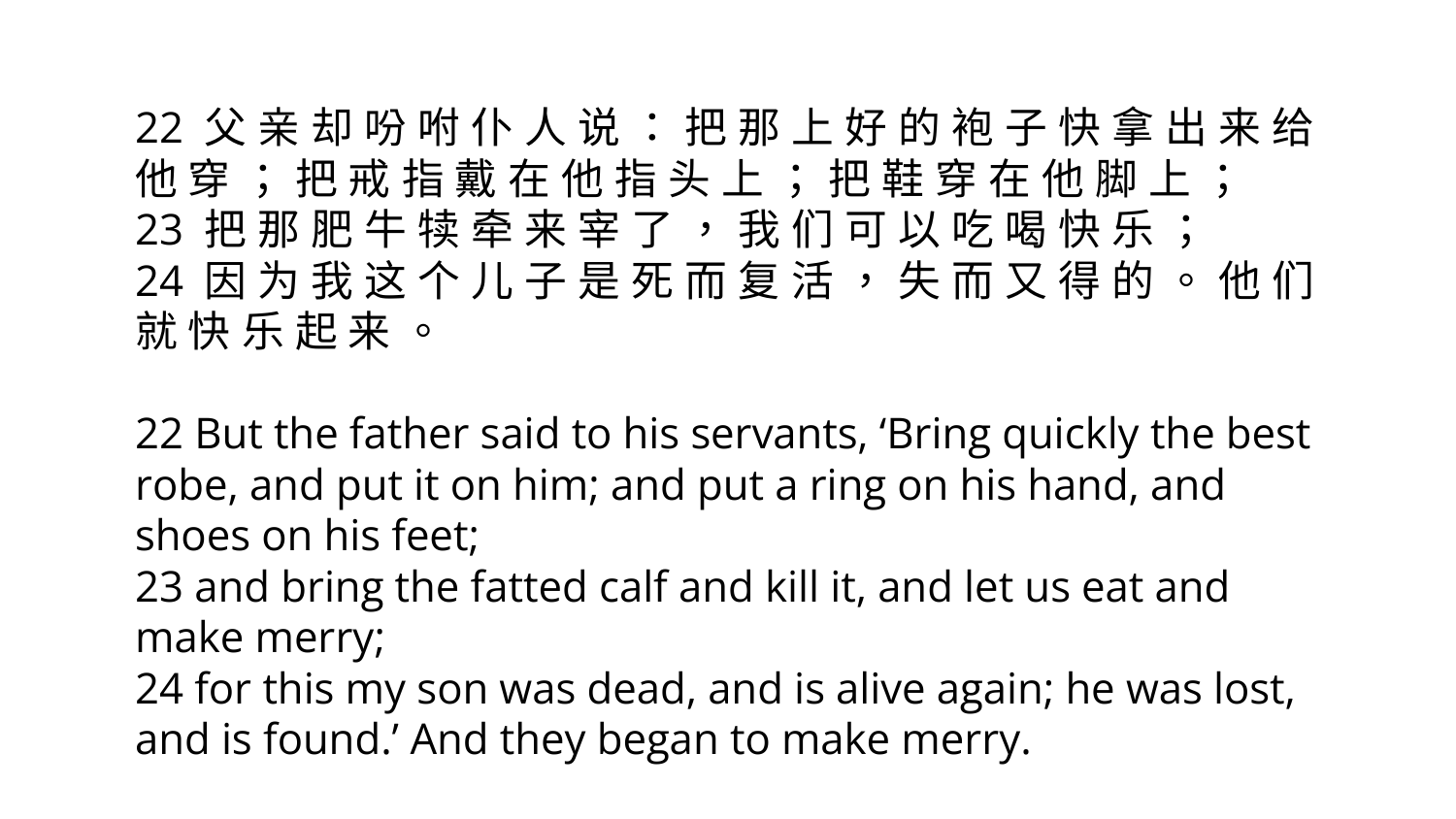

22 父 亲 却 吩 咐 仆 人 说 ： 把 那 上 好 的 袍 子 快 拿 出 来 给 他 穿 ； 把 戒 指 戴 在 他 指 头 上 ； 把 鞋 穿 在 他 脚 上 ；
23 把 那 肥 牛 犊 牵 来 宰 了 ， 我 们 可 以 吃 喝 快 乐 ；
24 因 为 我 这 个 儿 子 是 死 而 复 活 ， 失 而 又 得 的 。 他 们 就 快 乐 起 来 。

22 But the father said to his servants, ‘Bring quickly the best robe, and put it on him; and put a ring on his hand, and shoes on his feet;
23 and bring the fatted calf and kill it, and let us eat and make merry;
24 for this my son was dead, and is alive again; he was lost, and is found.’ And they began to make merry.